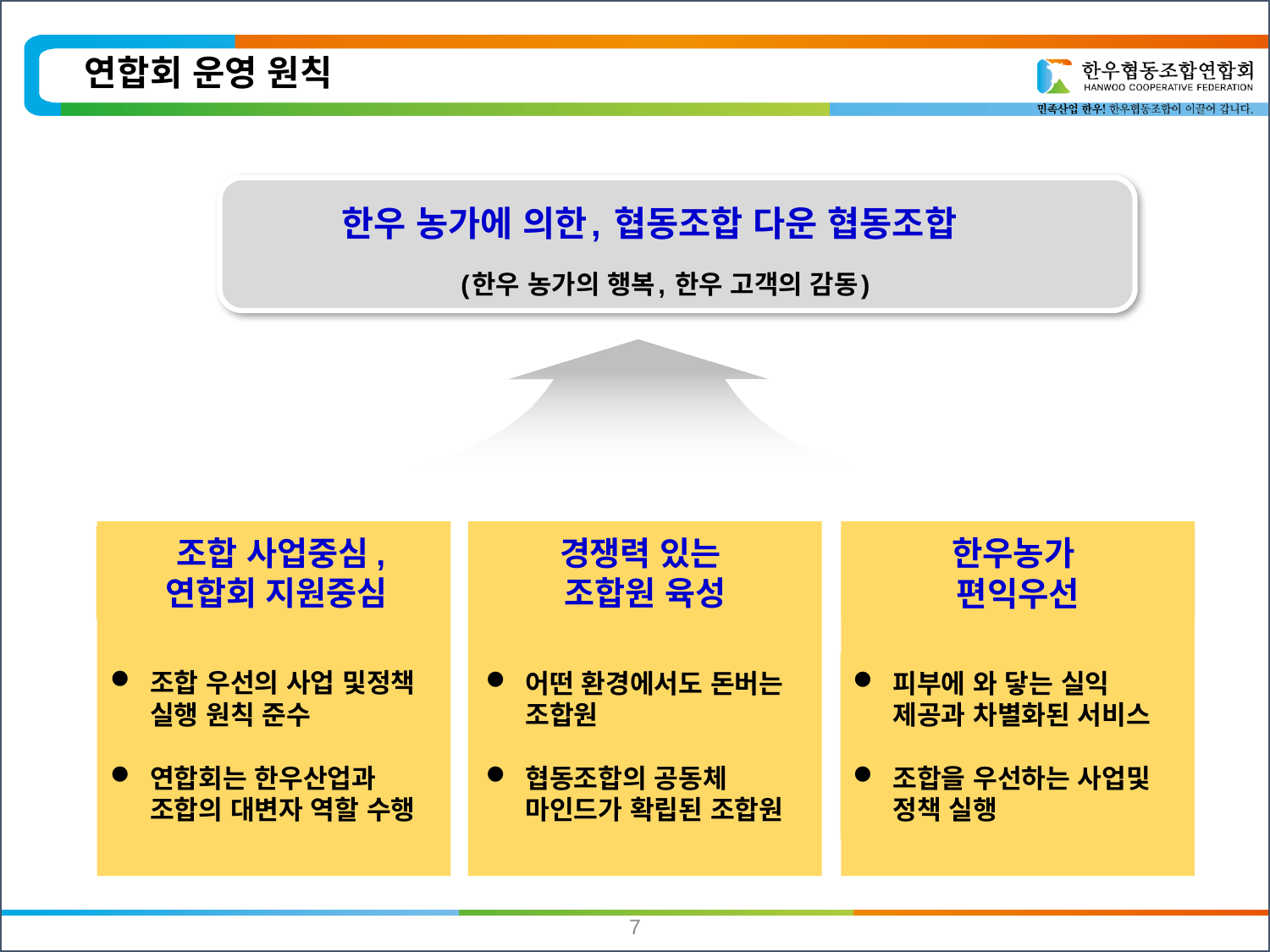

# 연합회 운영 원칙

   한우 농가에 의한, 협동조합 다운 협동조합

          (한우 농가의 행복, 한우 고객의 감동)

 조합 사업중심,
 연합회 지원중심
경쟁력 있는
조합원 육성
한우농가
편익우선
조합 우선의 사업 및정책 실행 원칙 준수

연합회는 한우산업과 조합의 대변자 역할 수행
어떤 환경에서도 돈버는 조합원

협동조합의 공동체 마인드가 확립된 조합원
피부에 와 닿는 실익
제공과 차별화된 서비스

조합을 우선하는 사업및 정책 실행